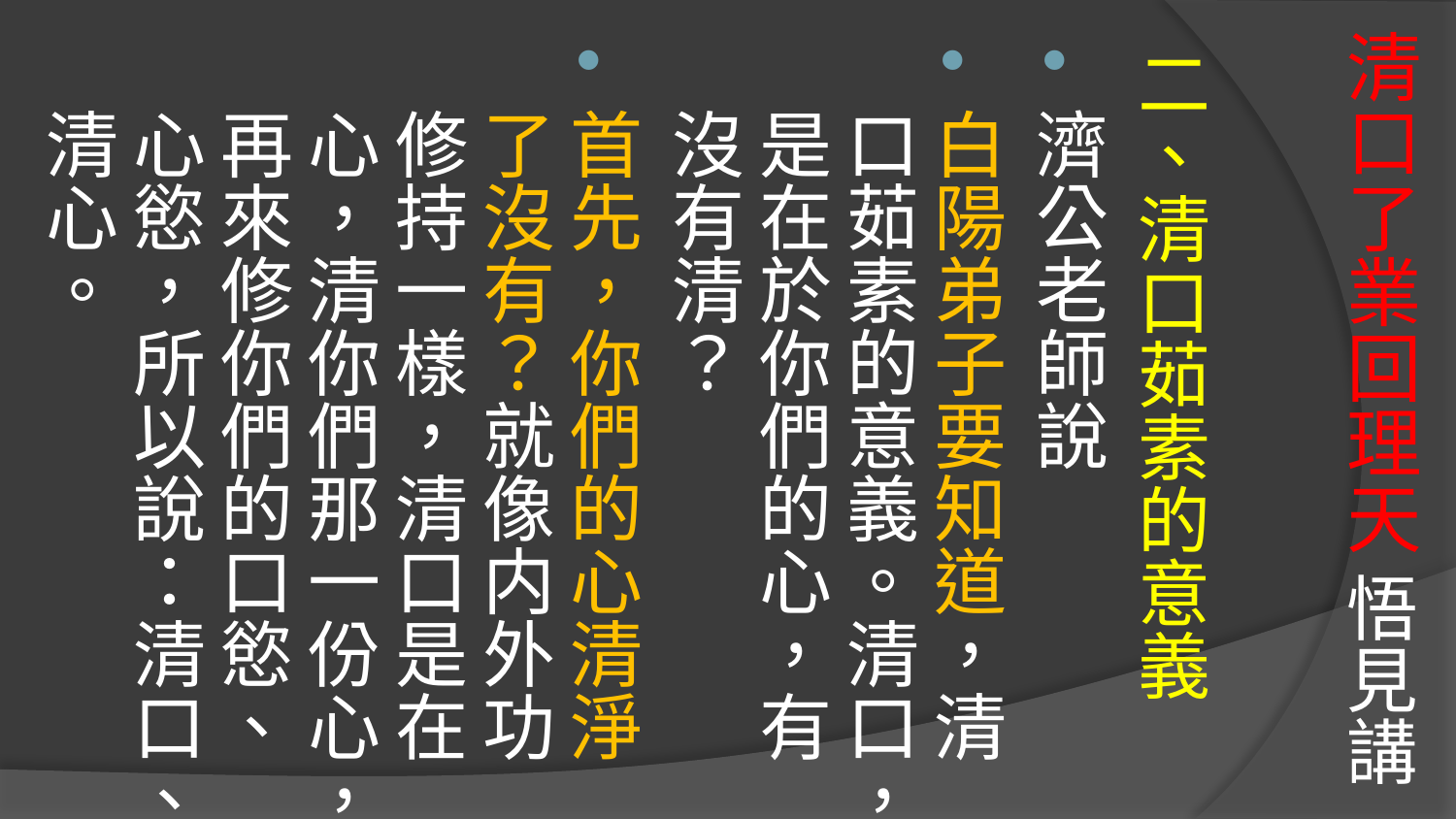

# 清口了業回理天 悟見講
二、清口茹素的意義
濟公老師說
白陽弟子要知道，清口茹素的意義。清口，是在於你們的心，有沒有清？
首先，你們的心清淨了沒有？就像内外功修持一樣，清口是在心，清你們那一份心，再來修你們的口慾、心慾，所以說：清口、清心。